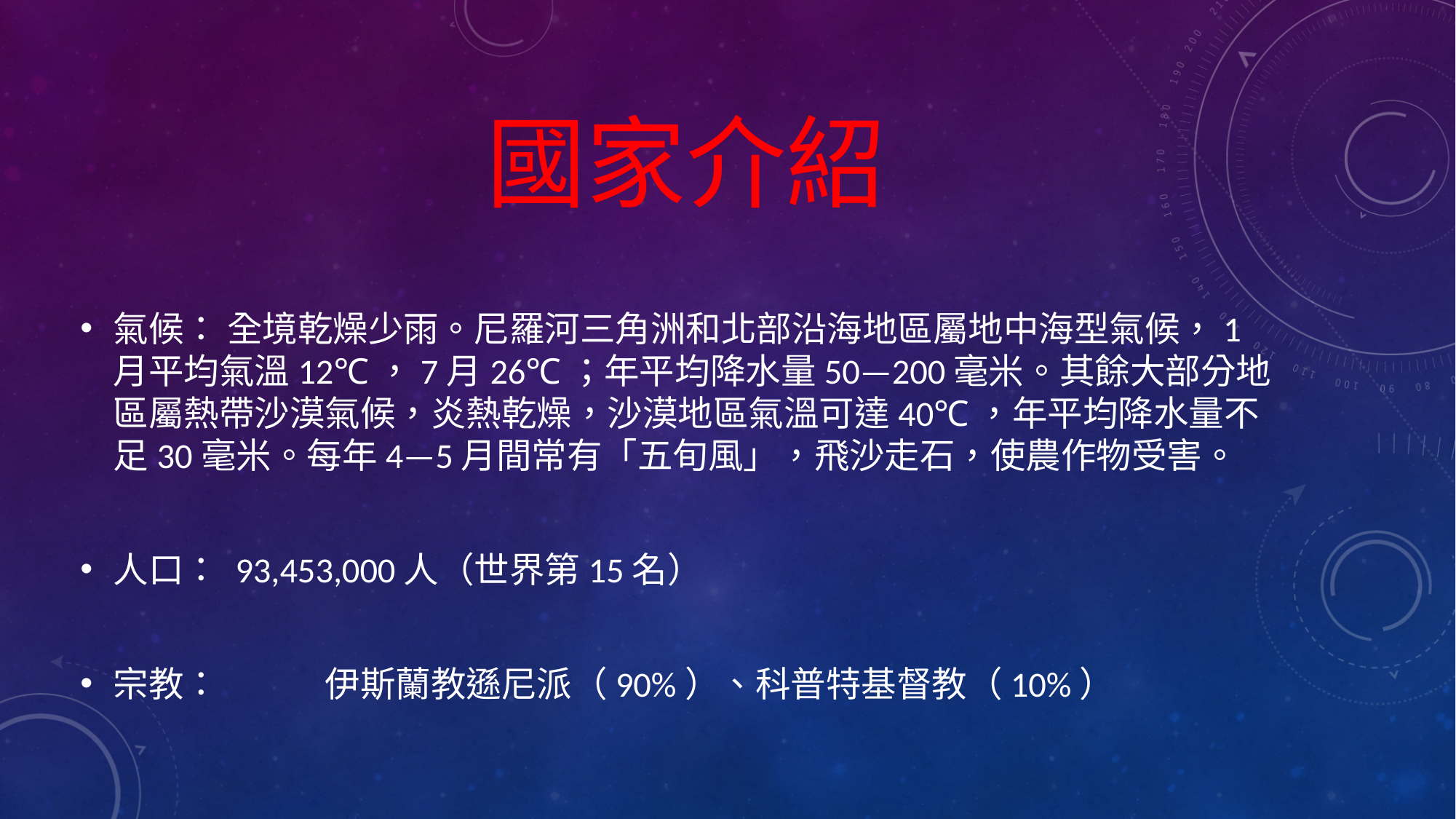

# 國家介紹
氣候： 全境乾燥少雨。尼羅河三角洲和北部沿海地區屬地中海型氣候，1月平均氣溫12℃，7月26℃；年平均降水量50—200毫米。其餘大部分地區屬熱帶沙漠氣候，炎熱乾燥，沙漠地區氣溫可達40℃，年平均降水量不足30毫米。每年4—5月間常有「五旬風」，飛沙走石，使農作物受害。

人口： 93,453,000人（世界第15名）

宗教： 	伊斯蘭教遜尼派（90%）、科普特基督教（10%）